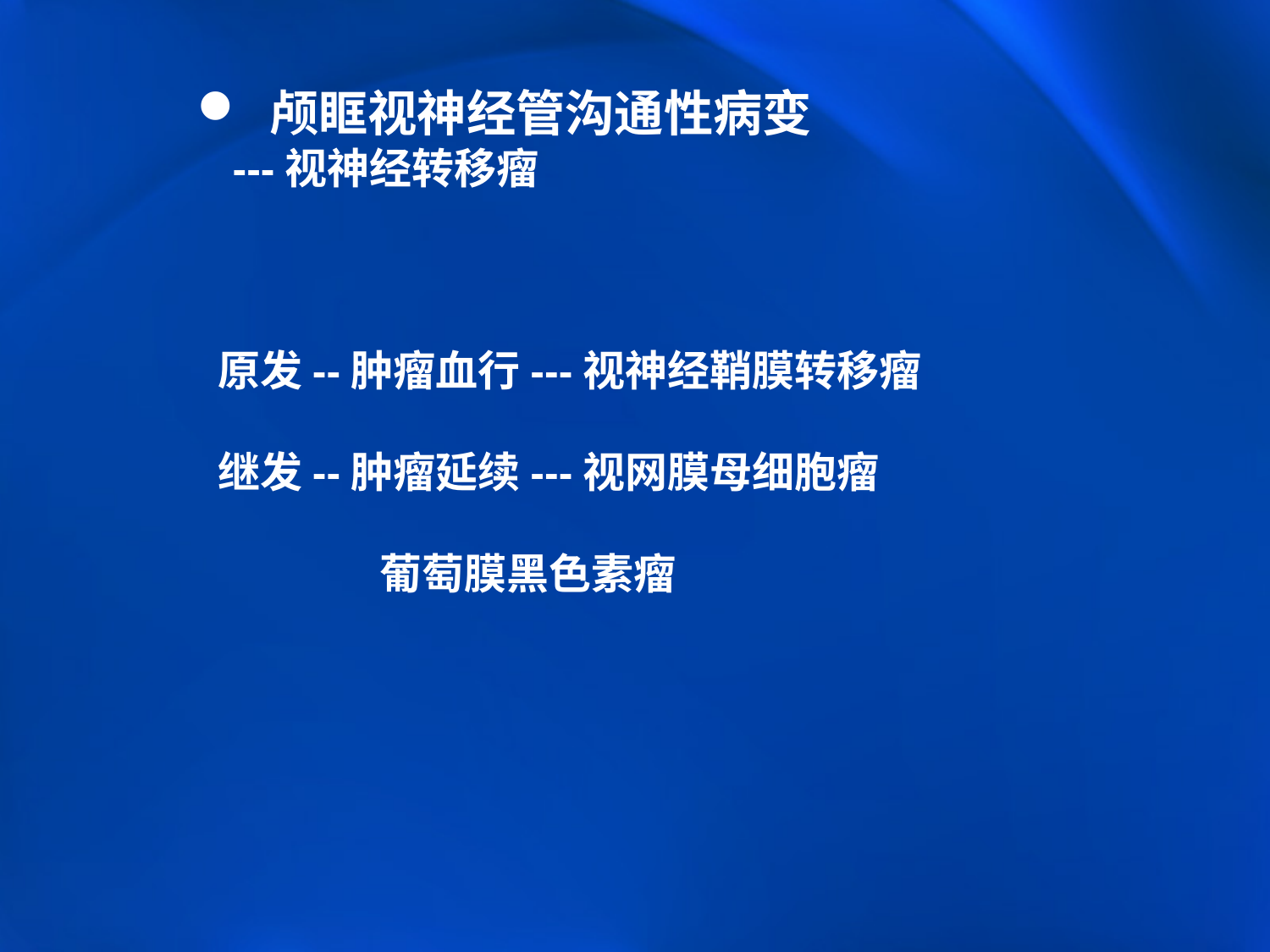

颅眶视神经管沟通性病变
   ---视神经转移瘤
# 原发--肿瘤血行---视神经鞘膜转移瘤 继发--肿瘤延续---视网膜母细胞瘤 葡萄膜黑色素瘤